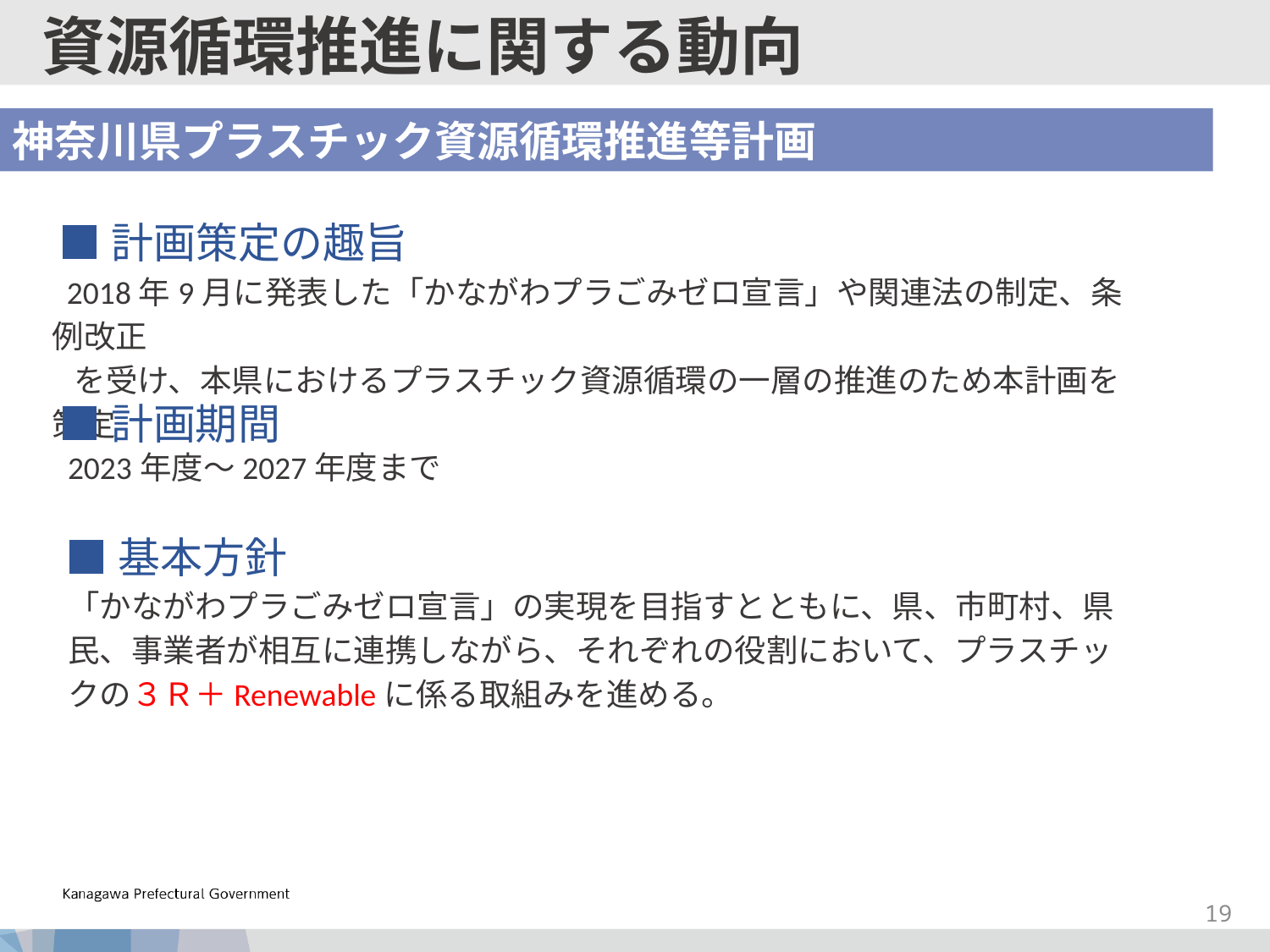

資源循環推進に関する動向
神奈川県プラスチック資源循環推進等計画
■計画策定の趣旨
  2018年9月に発表した「かながわプラごみゼロ宣言」や関連法の制定、条例改正
  を受け、本県におけるプラスチック資源循環の一層の推進のため本計画を策定
■計画期間
2023年度～2027年度まで
■基本方針
「かながわプラごみゼロ宣言」の実現を目指すとともに、県、市町村、県民、事業者が相互に連携しながら、それぞれの役割において、プラスチックの３Ｒ＋Renewableに係る取組みを進める。
19